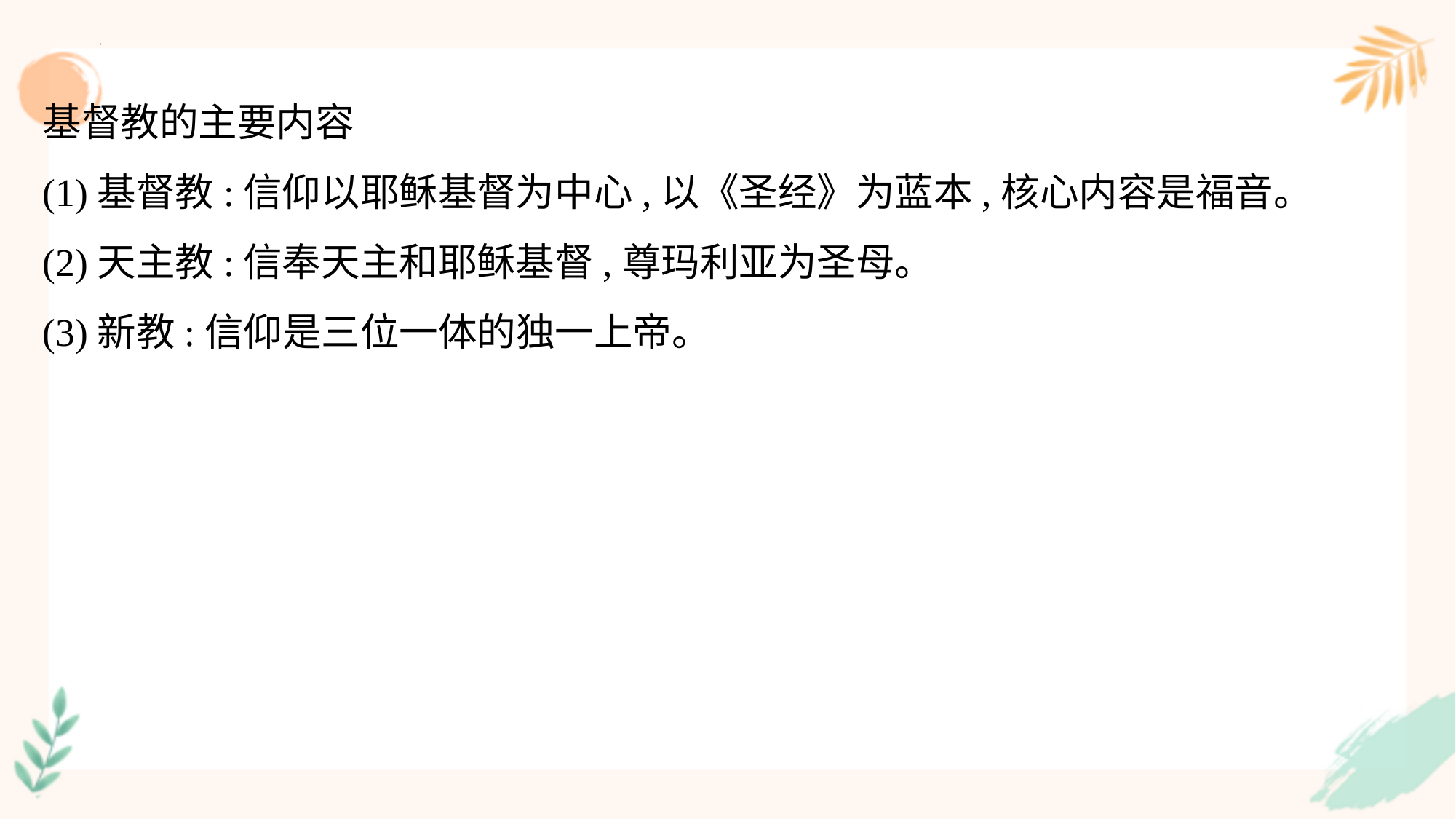

基督教的主要内容
(1)基督教:信仰以耶稣基督为中心,以《圣经》为蓝本,核心内容是福音。
(2)天主教:信奉天主和耶稣基督,尊玛利亚为圣母。
(3)新教:信仰是三位一体的独一上帝。